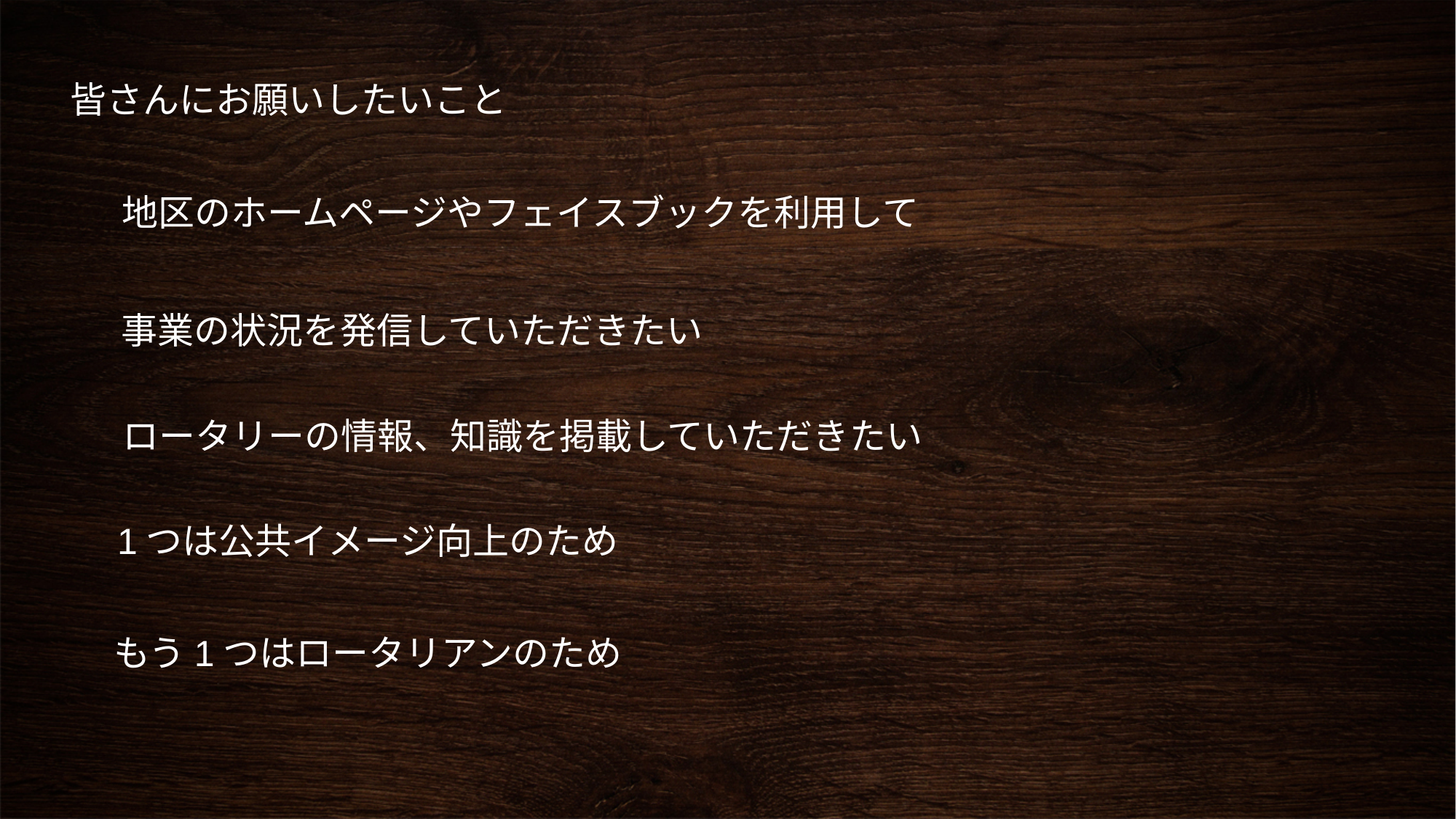

皆さんにお願いしたいこと
地区のホームページやフェイスブックを利用して
事業の状況を発信していただきたい
ロータリーの情報、知識を掲載していただきたい
1つは公共イメージ向上のため
もう1つはロータリアンのため